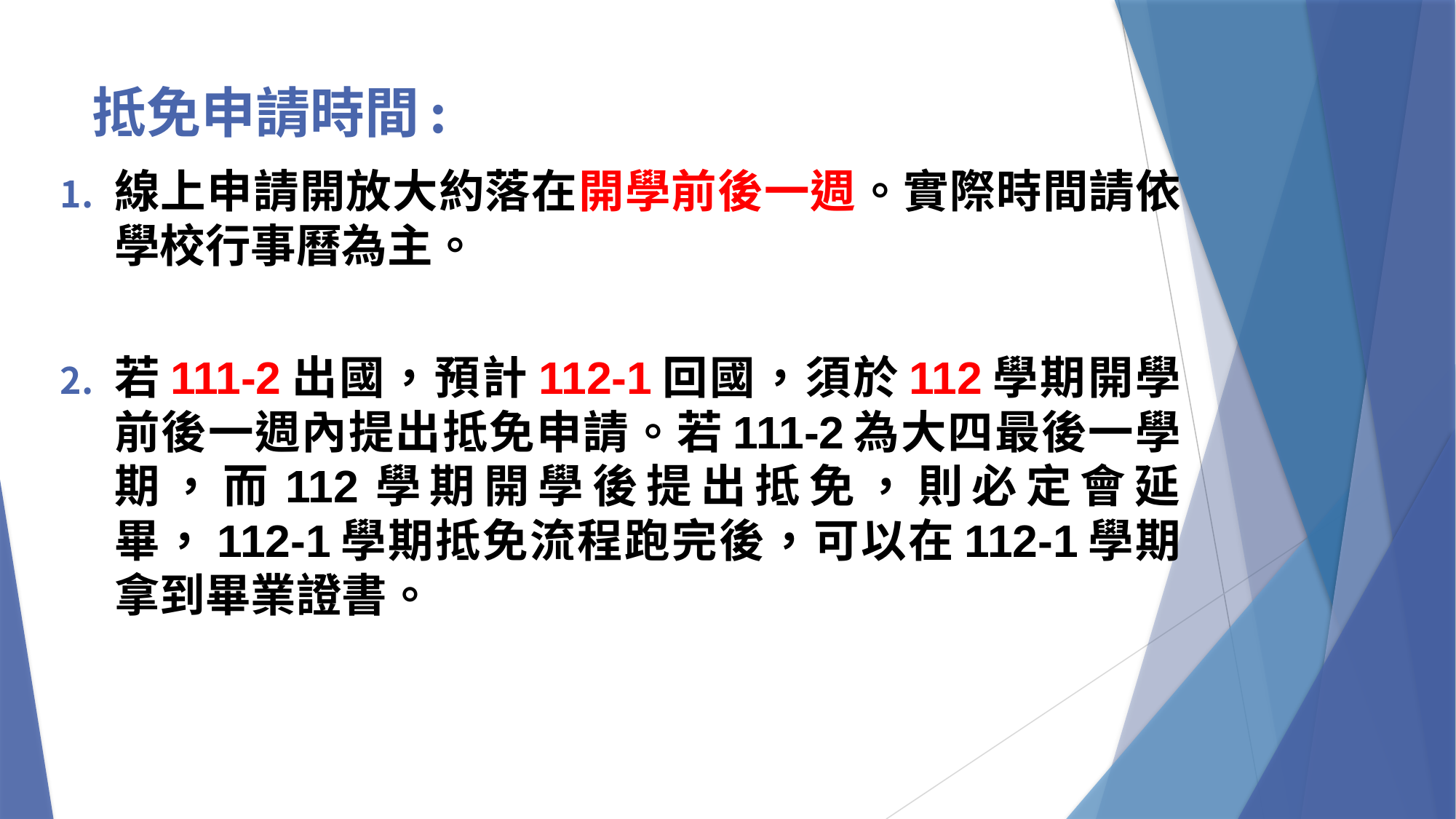

# 抵免申請時間:
線上申請開放大約落在開學前後一週。實際時間請依學校行事曆為主。

若111-2出國，預計112-1回國，須於112學期開學前後一週內提出抵免申請。若111-2為大四最後一學期，而112學期開學後提出抵免，則必定會延畢，112-1學期抵免流程跑完後，可以在112-1學期拿到畢業證書。